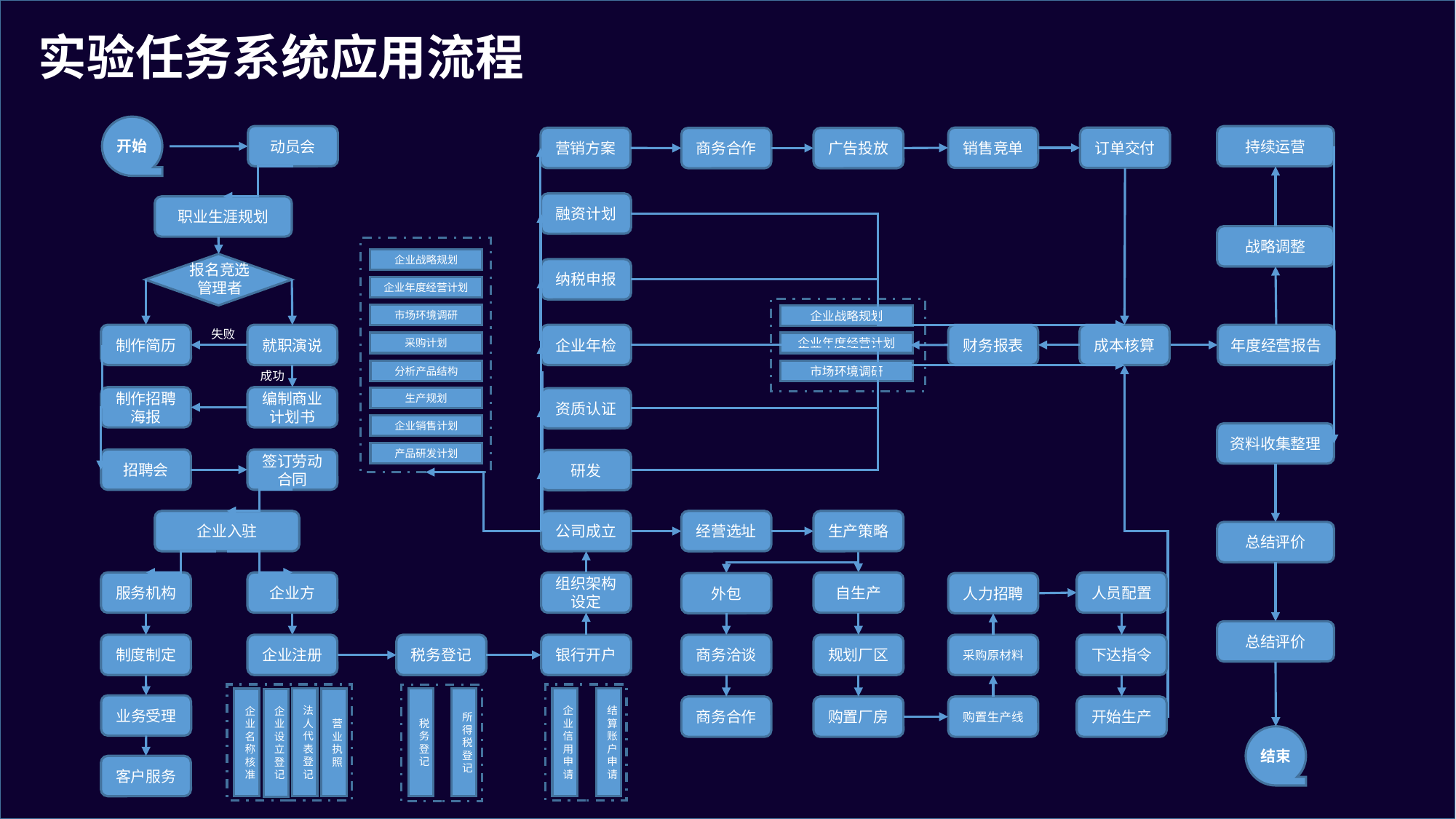

实验任务系统应用流程

开始
动员会
职业生涯规划

报名竞选管理者
失败
制作简历
就职演说
成功
制作招聘海报
编制商业计划书
招聘会
签订劳动合同
企业入驻
服务机构
企业方
持续运营
战略调整
年度经营报告
资料收集整理
总结评价
总结评价

结束
销售竞单
订单交付
营销方案
商务合作
广告投放
融资计划

企业战略规划
纳税申报
企业年度经营计划

市场环境调研
企业战略规划
企业年检
财务报表
成本核算
企业年度经营计划
采购计划
分析产品结构
市场环境调研
生产规划
资质认证
企业销售计划
产品研发计划
研发
公司成立
经营选址
生产策略
自生产
人员配置
外包
人力招聘
商务洽谈
规划厂区
采购原材料
下达指令
商务合作
购置厂房
购置生产线
开始生产
组织架构设定
制度制定
业务受理
客户服务
企业注册
税务登记
银行开户

法人代表登记
税务登记
所得税登记
企业信用申请
结算账户申请
企业名称核准
营业执照
企业设立登记